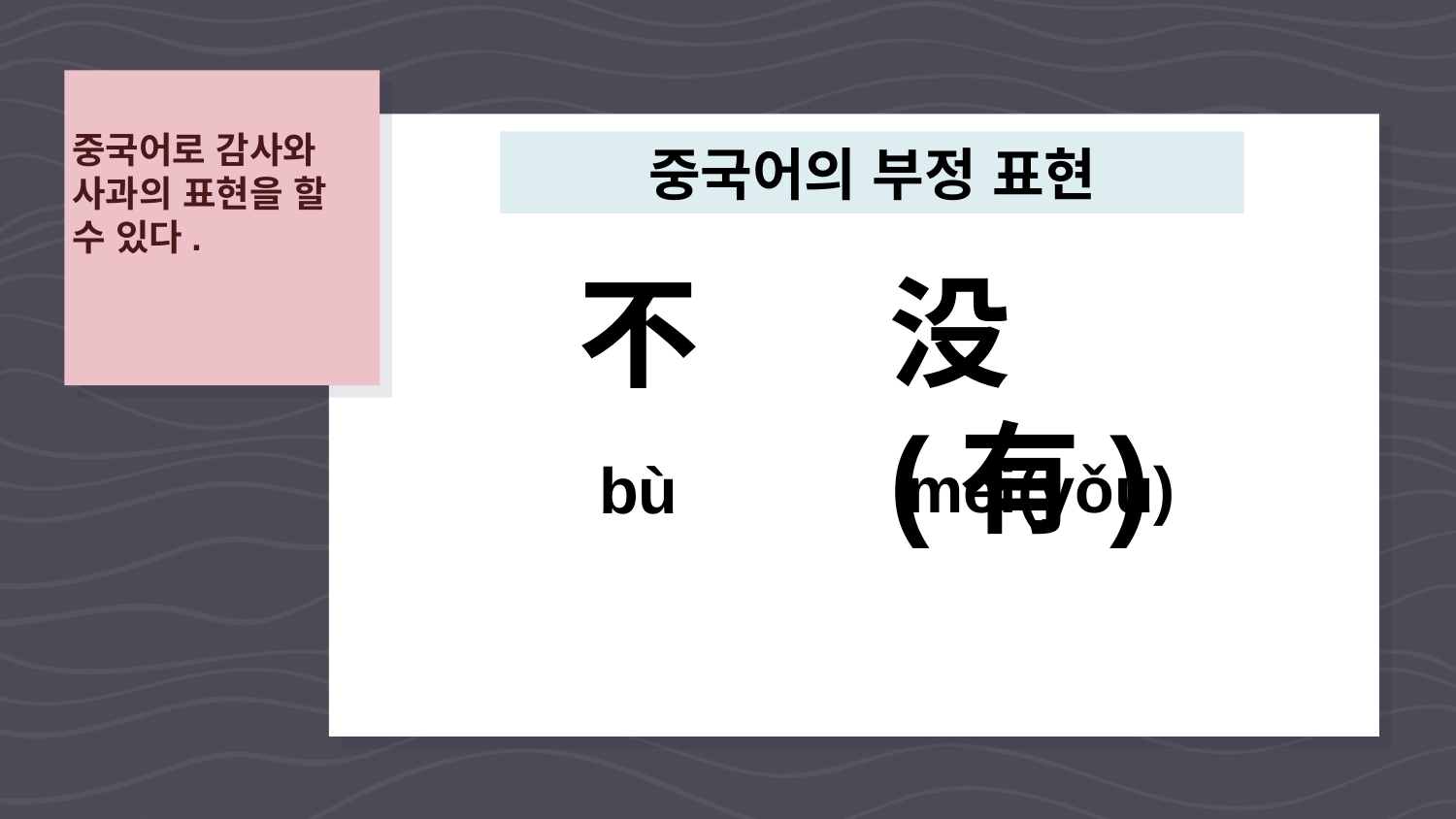

중국어로 감사와 사과의 표현을 할 수 있다.
중국어의 부정 표현
没(有)
不
méi(yǒu)
bù